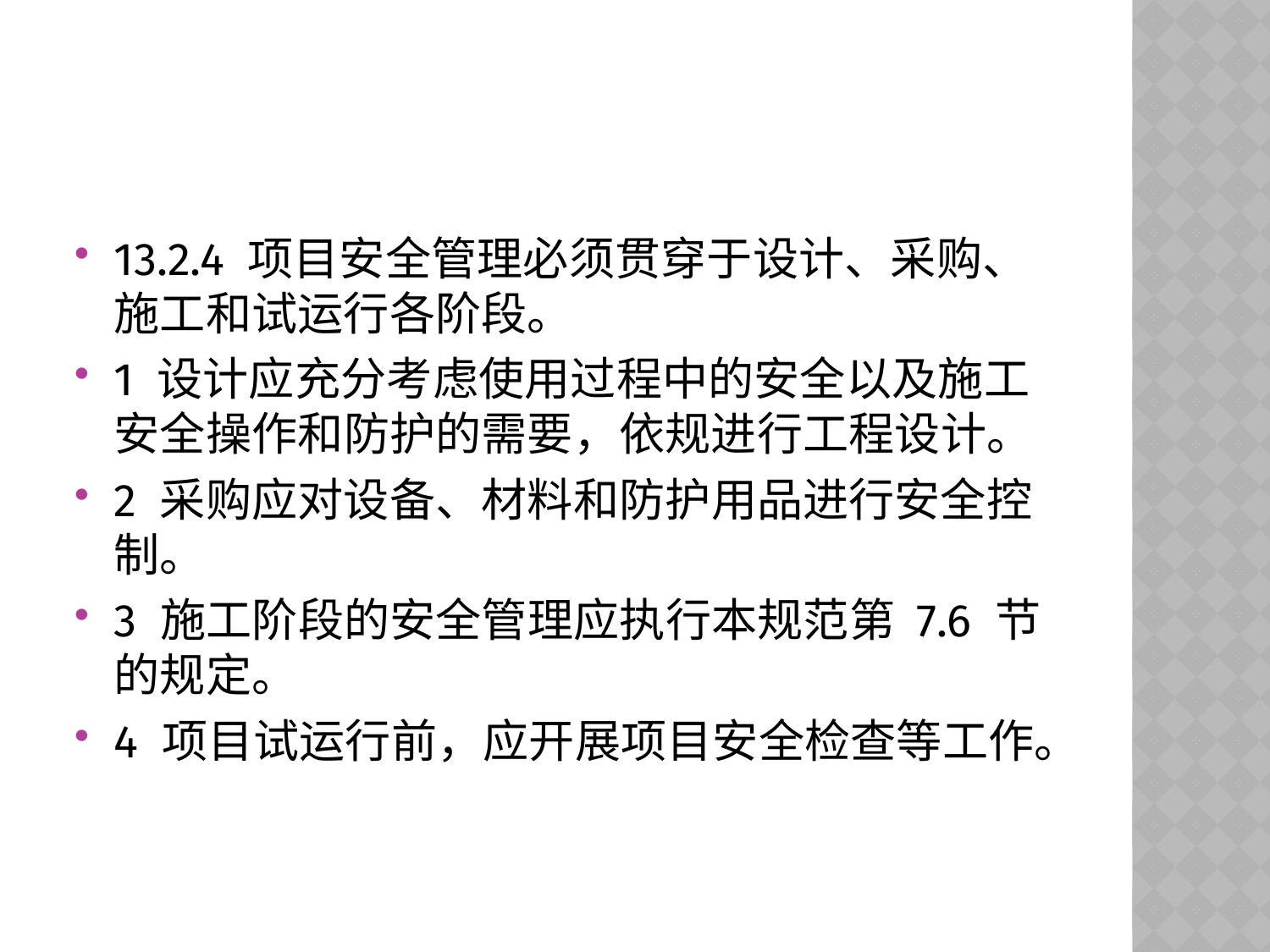

#
13.2.4 项目安全管理必须贯穿于设计、采购、施工和试运行各阶段。
1 设计应充分考虑使用过程中的安全以及施工安全操作和防护的需要，依规进行工程设计。
2 采购应对设备、材料和防护用品进行安全控制。
3 施工阶段的安全管理应执行本规范第 7.6 节的规定。
4 项目试运行前，应开展项目安全检查等工作。